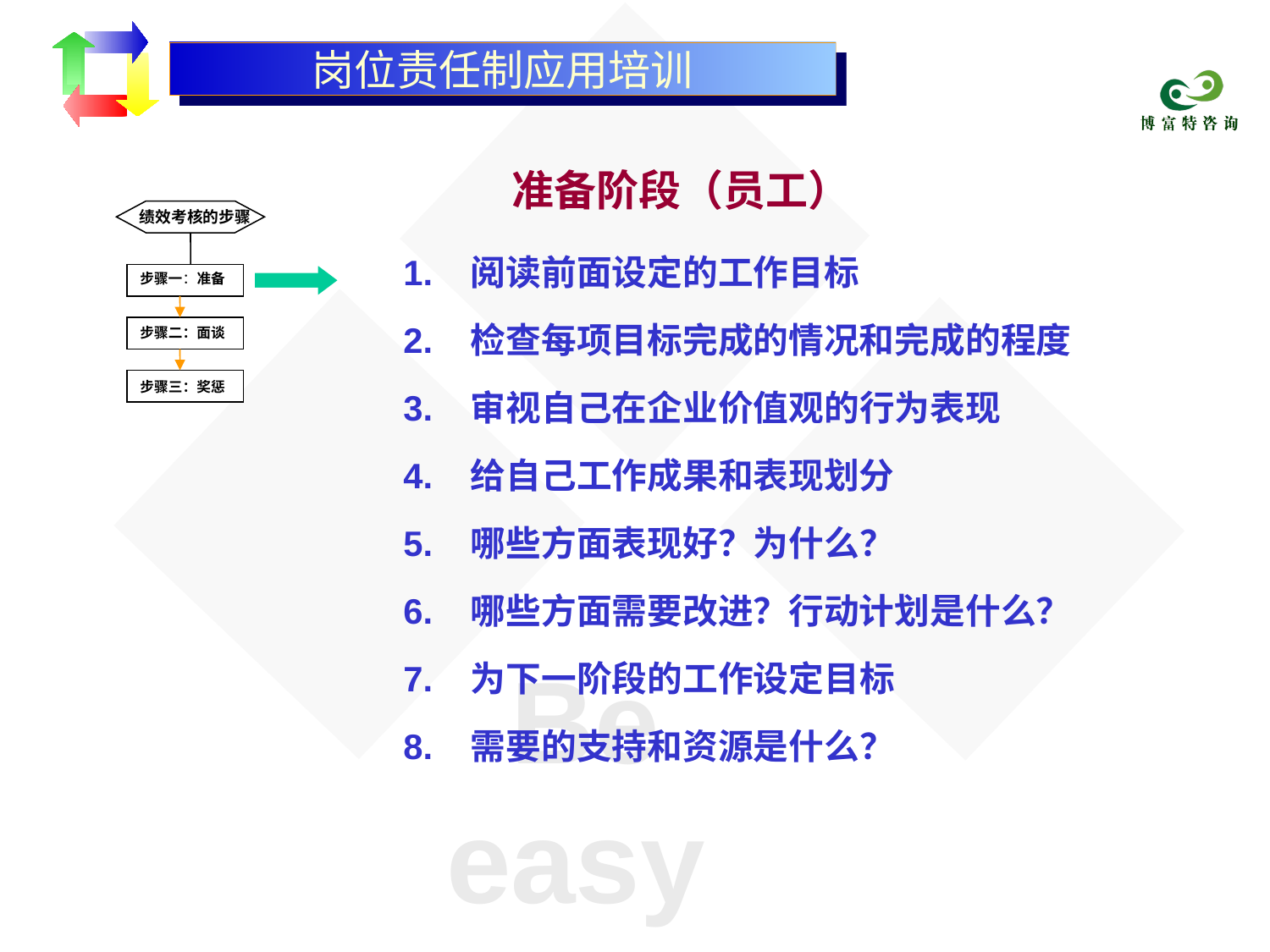

岗位责任制应用培训
准备阶段（员工）

绩效考核的步骤

1.   阅读前面设定的工作目标
2.   检查每项目标完成的情况和完成的程度
3.   审视自己在企业价值观的行为表现
4.   给自己工作成果和表现划分
5.   哪些方面表现好？为什么？
6.   哪些方面需要改进？行动计划是什么？
7.   为下一阶段的工作设定目标
8.   需要的支持和资源是什么？

步骤一：准备

步骤二：面谈

步骤三：奖惩